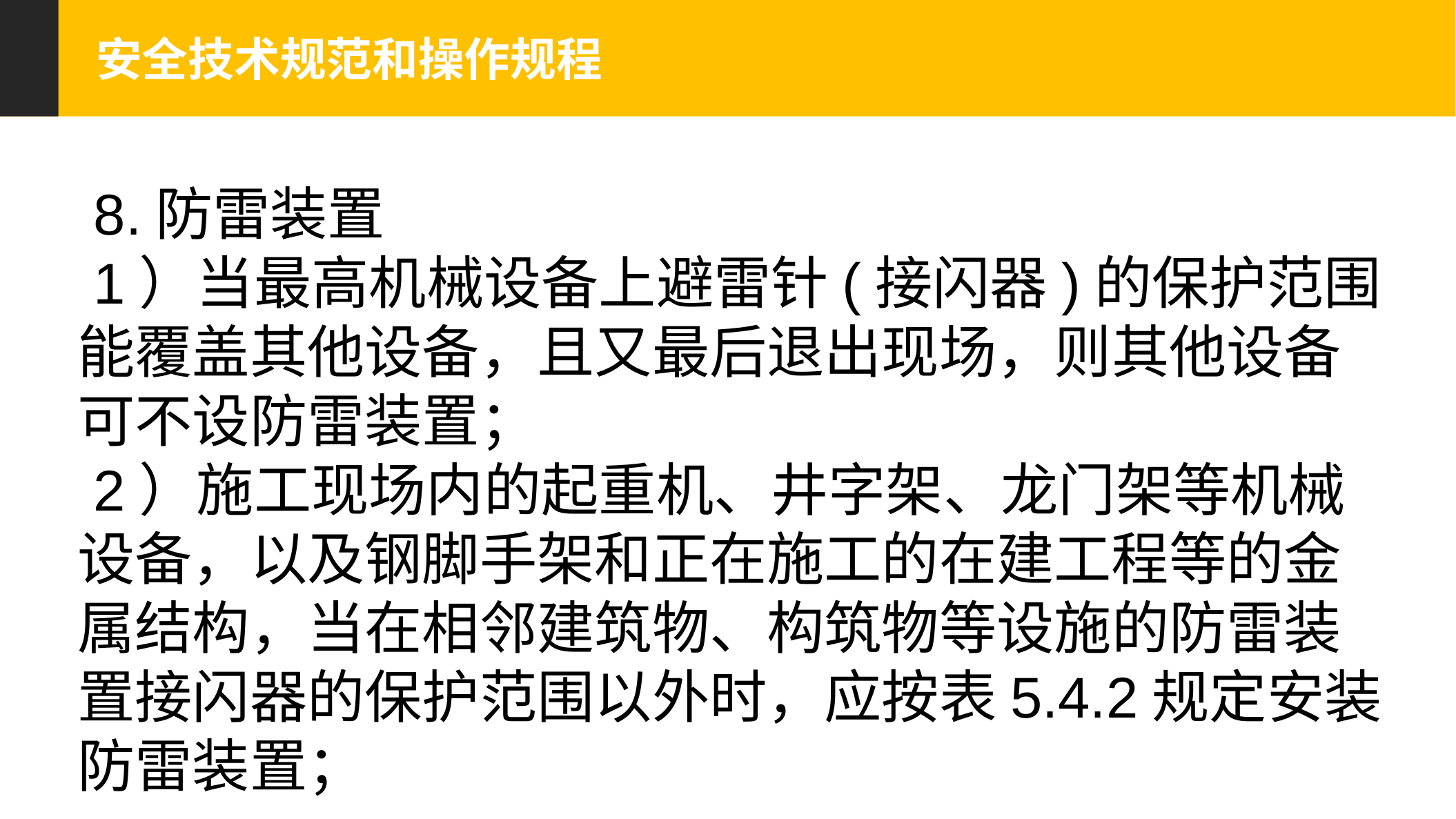

安全技术规范和操作规程
 8.防雷装置
 1）当最高机械设备上避雷针(接闪器)的保护范围能覆盖其他设备，且又最后退出现场，则其他设备可不设防雷装置；
 2）施工现场内的起重机、井字架、龙门架等机械设备，以及钢脚手架和正在施工的在建工程等的金属结构，当在相邻建筑物、构筑物等设施的防雷装置接闪器的保护范围以外时，应按表5.4.2规定安装防雷装置；